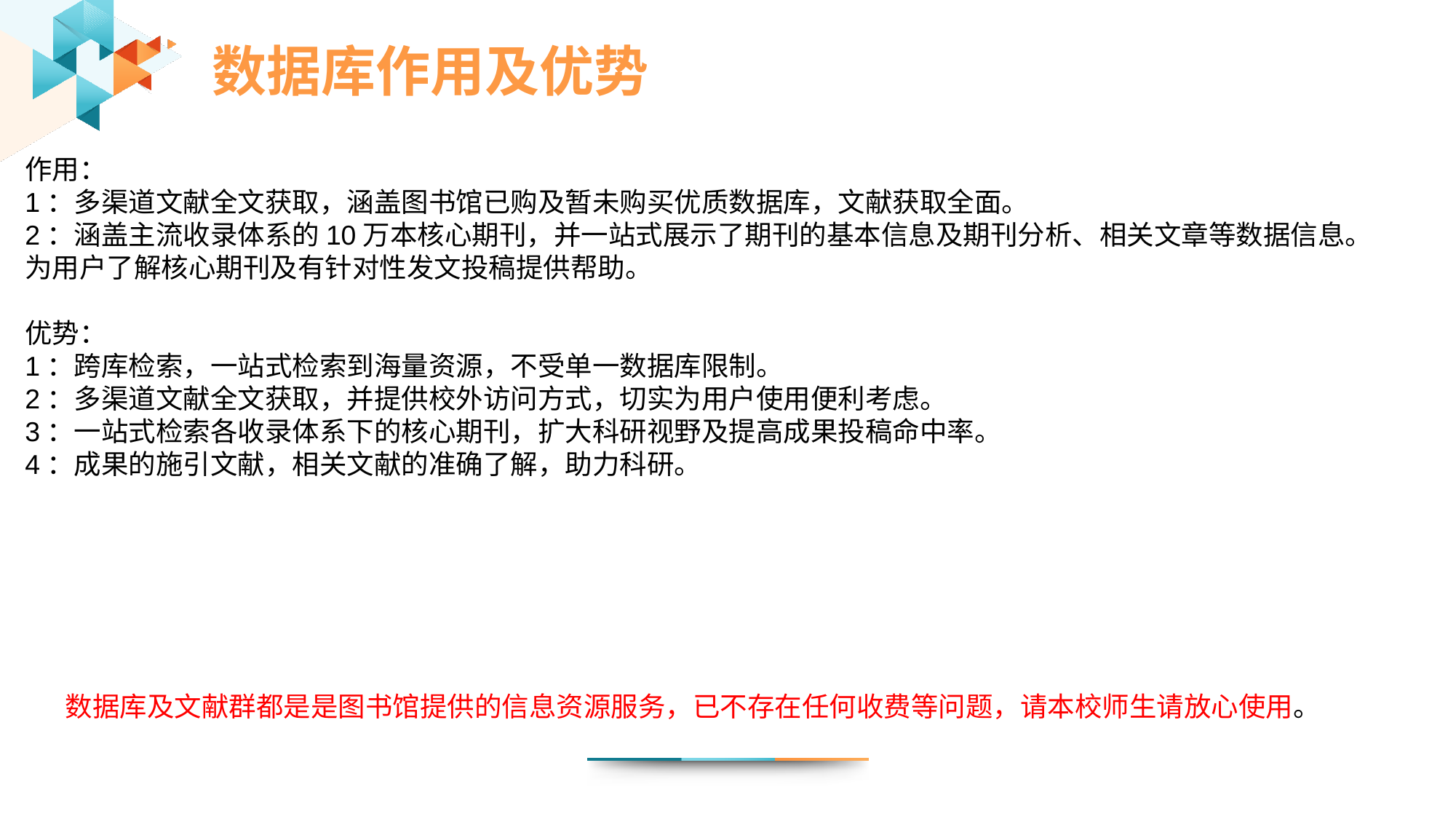

数据库作用及优势
作用：
1：多渠道文献全文获取，涵盖图书馆已购及暂未购买优质数据库，文献获取全面。
2：涵盖主流收录体系的10万本核心期刊，并一站式展示了期刊的基本信息及期刊分析、相关文章等数据信息。
为用户了解核心期刊及有针对性发文投稿提供帮助。

优势：
1：跨库检索，一站式检索到海量资源，不受单一数据库限制。
2：多渠道文献全文获取，并提供校外访问方式，切实为用户使用便利考虑。
3：一站式检索各收录体系下的核心期刊，扩大科研视野及提高成果投稿命中率。
4：成果的施引文献，相关文献的准确了解，助力科研。
数据库及文献群都是是图书馆提供的信息资源服务，已不存在任何收费等问题，请本校师生请放心使用。